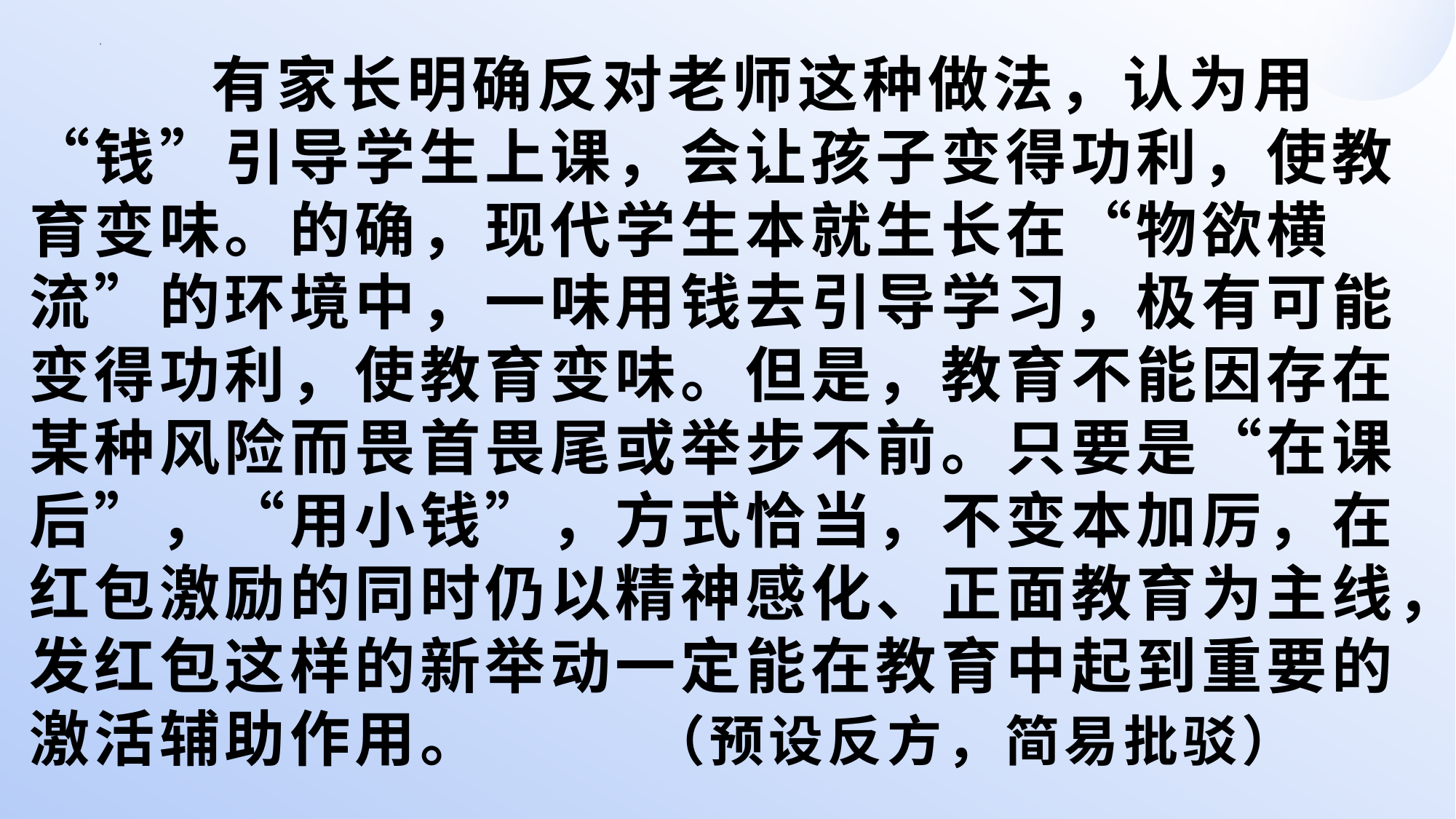

有家长明确反对老师这种做法，认为用“钱”引导学生上课，会让孩子变得功利，使教育变味。的确，现代学生本就生长在“物欲横流”的环境中，一味用钱去引导学习，极有可能变得功利，使教育变味。但是，教育不能因存在某种风险而畏首畏尾或举步不前。只要是“在课后”，“用小钱”，方式恰当，不变本加厉，在红包激励的同时仍以精神感化、正面教育为主线，发红包这样的新举动一定能在教育中起到重要的激活辅助作用。         （预设反方，简易批驳）